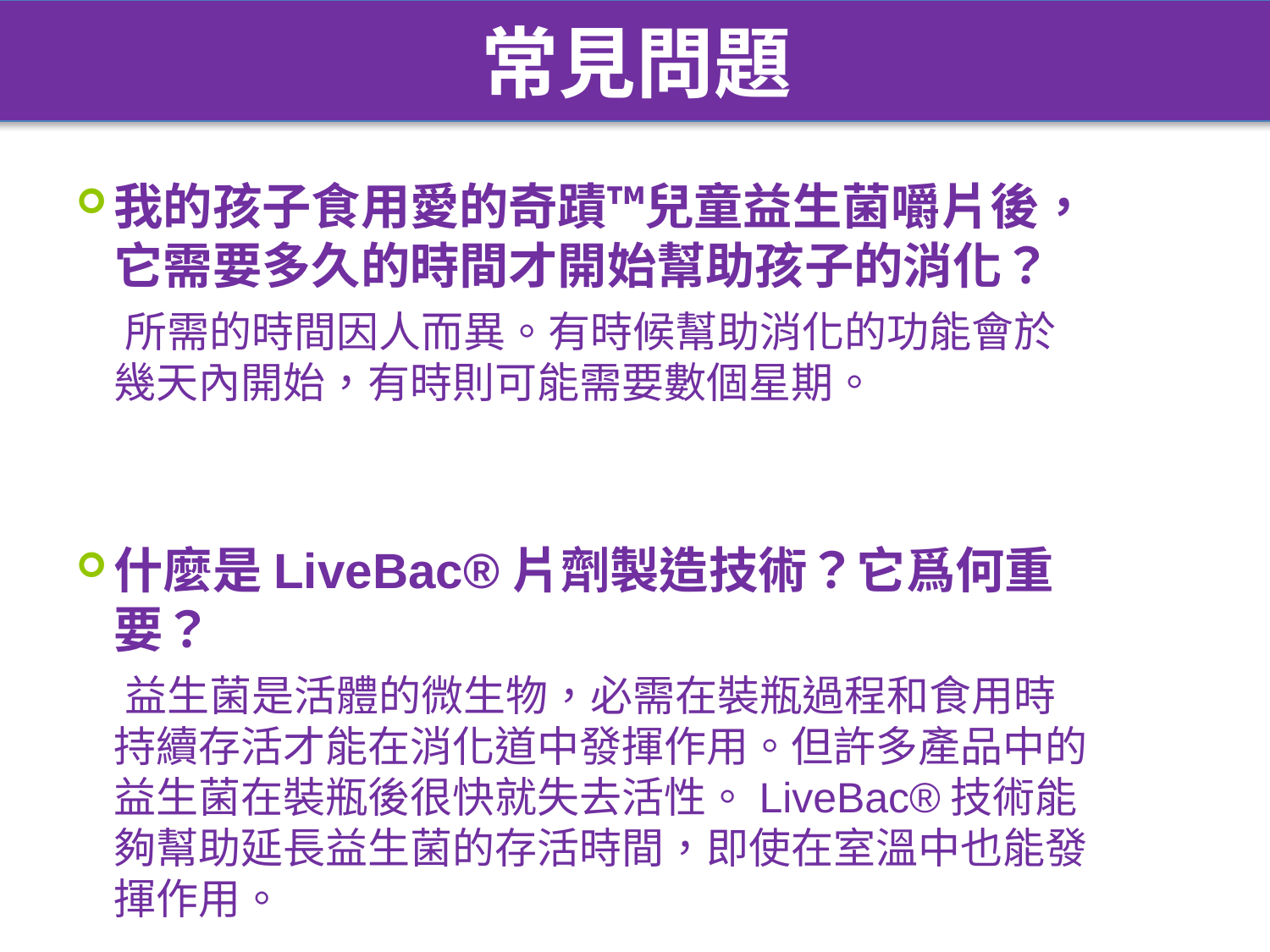

常見問題
我的孩子食用愛的奇蹟™兒童益生菌嚼片後，它需要多久的時間才開始幫助孩子的消化？
    所需的時間因人而異。有時候幫助消化的功能會於幾天內開始，有時則可能需要數個星期。

什麼是LiveBac®片劑製造技術？它爲何重要？
    益生菌是活體的微生物，必需在裝瓶過程和食用時持續存活才能在消化道中發揮作用。但許多產品中的益生菌在裝瓶後很快就失去活性。LiveBac®技術能夠幫助延長益生菌的存活時間，即使在室溫中也能發揮作用。